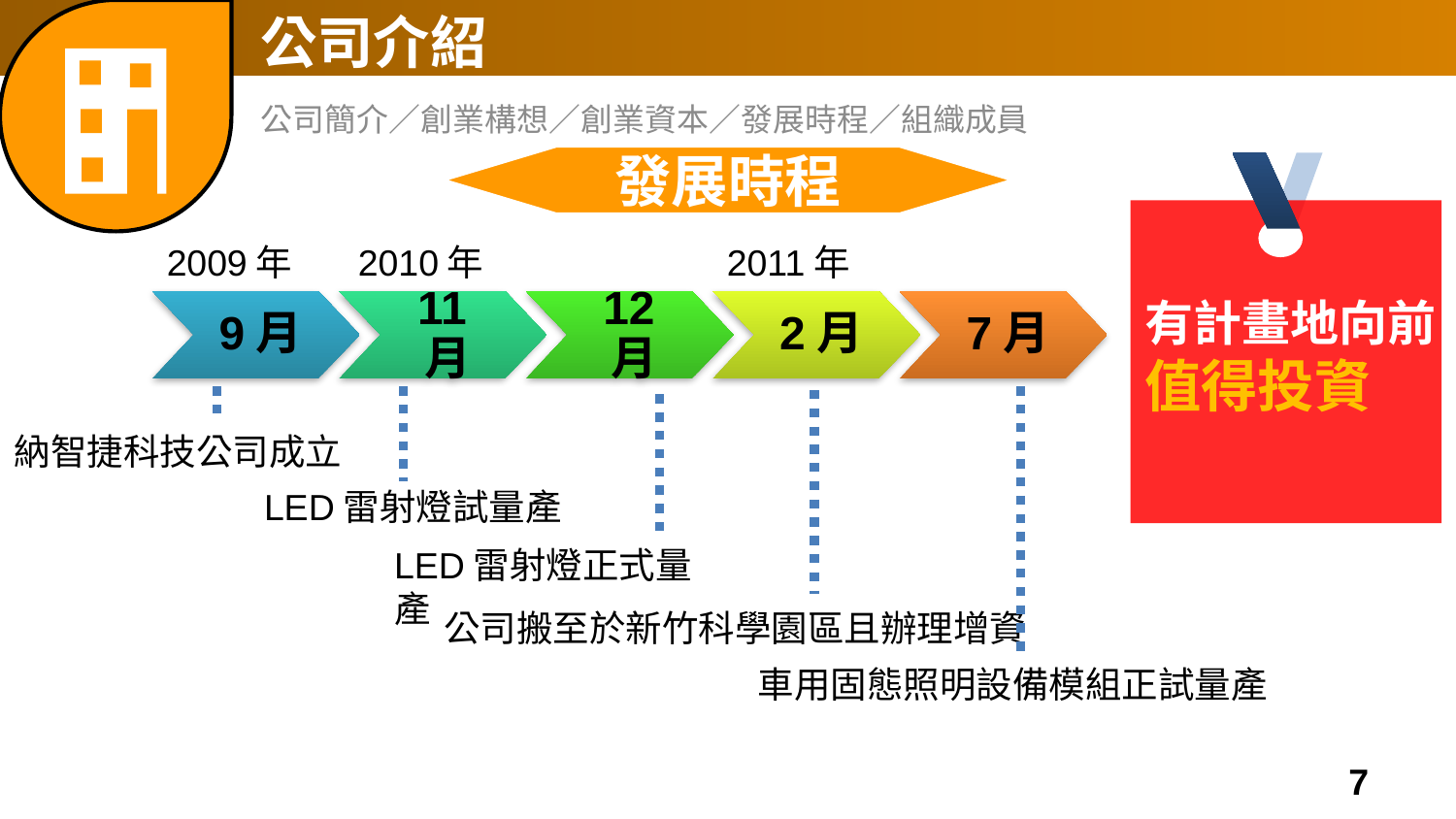

公司簡介／創業構想／創業資本／發展時程／組織成員
發展時程

2009年
2010年
2011年
9月
11月
12月
2月
7月
納智捷科技公司成立
LED雷射燈試量產
LED雷射燈正式量產
公司搬至於新竹科學園區且辦理增資
車用固態照明設備模組正試量產
有計畫地向前
值得投資

7